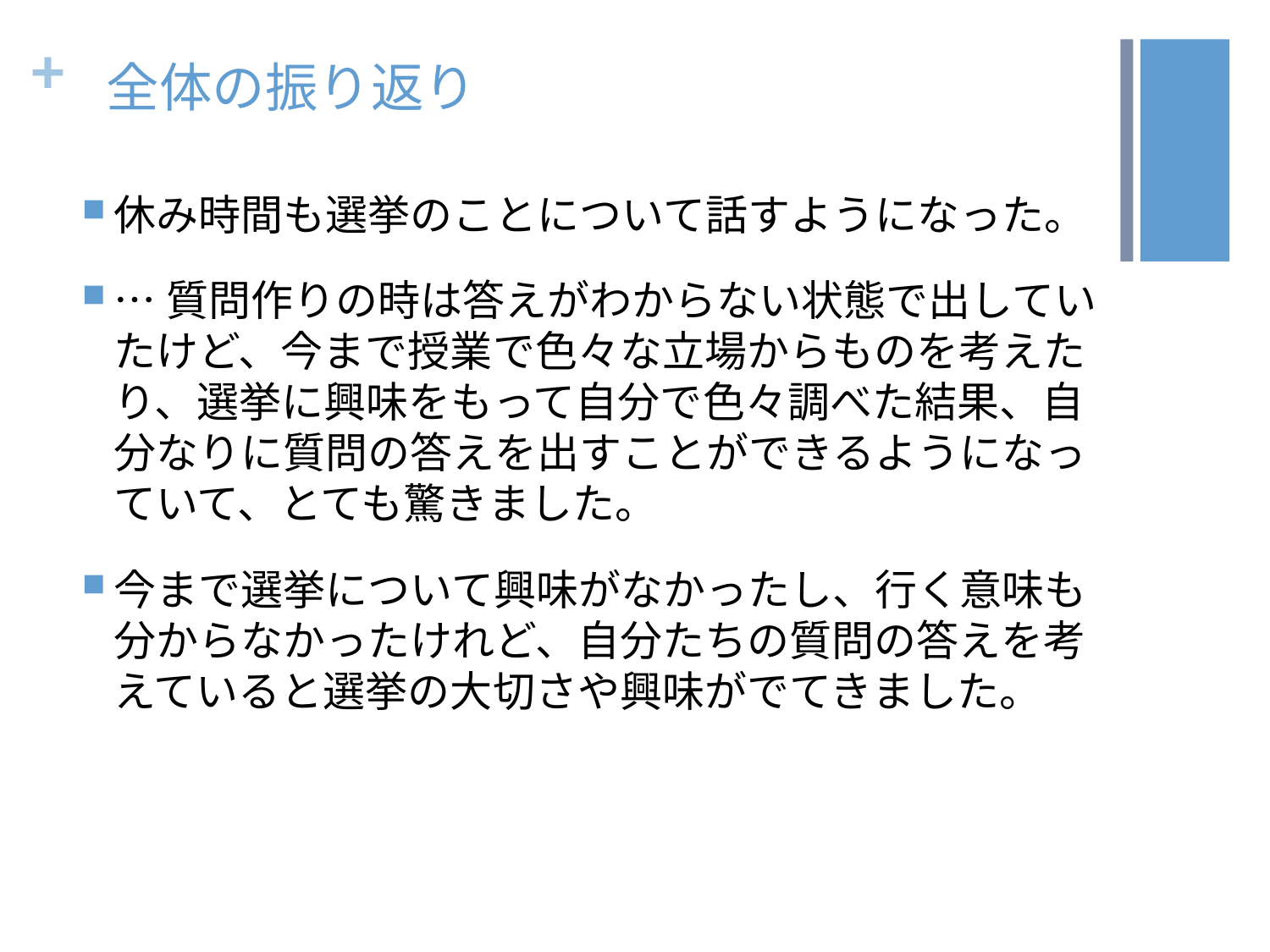

# 全体の振り返り
休み時間も選挙のことについて話すようになった。
…質問作りの時は答えがわからない状態で出していたけど、今まで授業で色々な立場からものを考えたり、選挙に興味をもって自分で色々調べた結果、自分なりに質問の答えを出すことができるようになっていて、とても驚きました。
今まで選挙について興味がなかったし、行く意味も分からなかったけれど、自分たちの質問の答えを考えていると選挙の大切さや興味がでてきました。